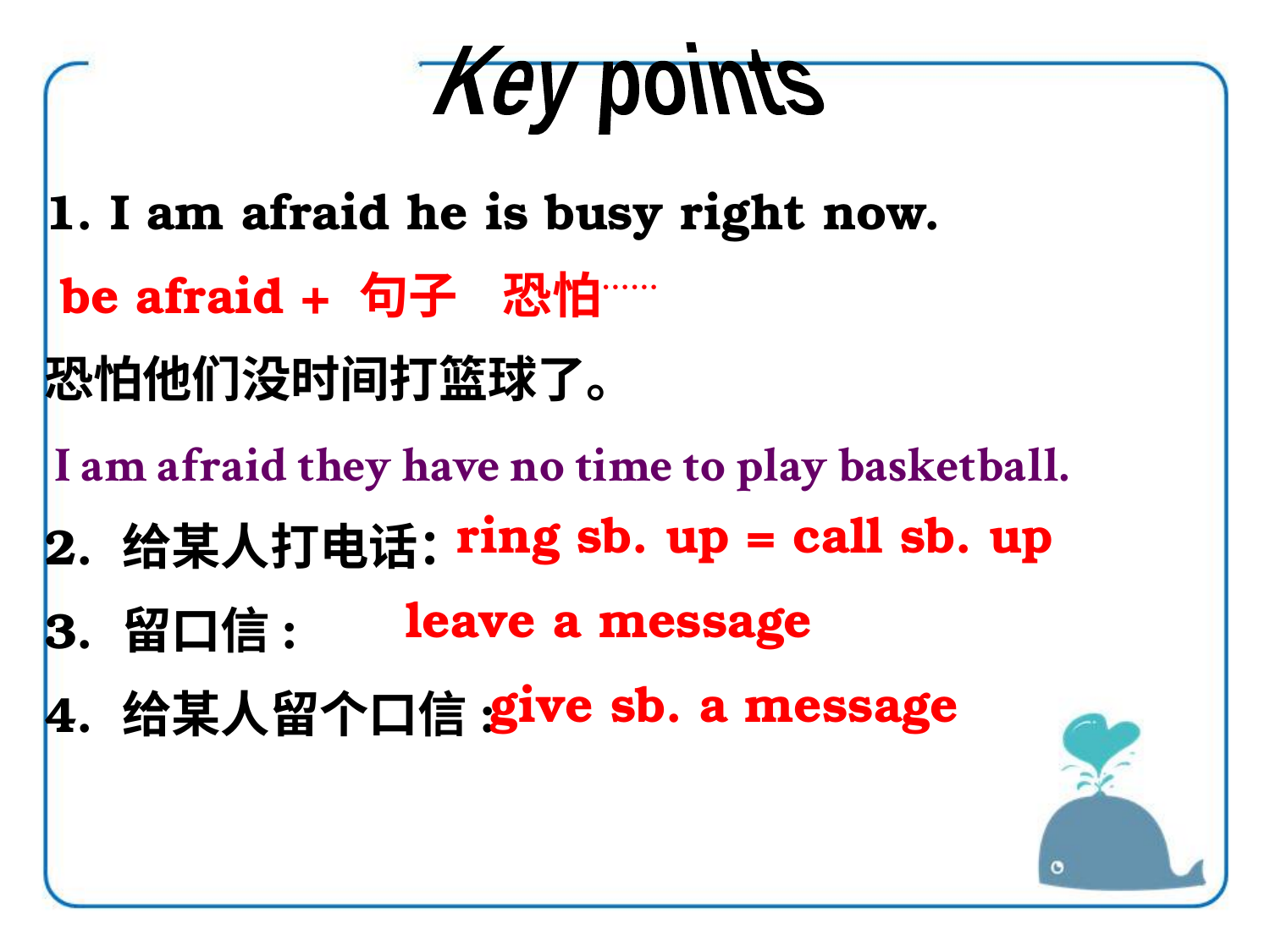

Key points
1. I am afraid he is busy right now.
 be afraid + 句子    恐怕……
恐怕他们没时间打篮球了。
 I am afraid they have no time to play basketball.
2. 给某人打电话：
3. 留口信:
4. 给某人留个口信:

ring sb. up = call sb. up
leave a message
give sb. a message